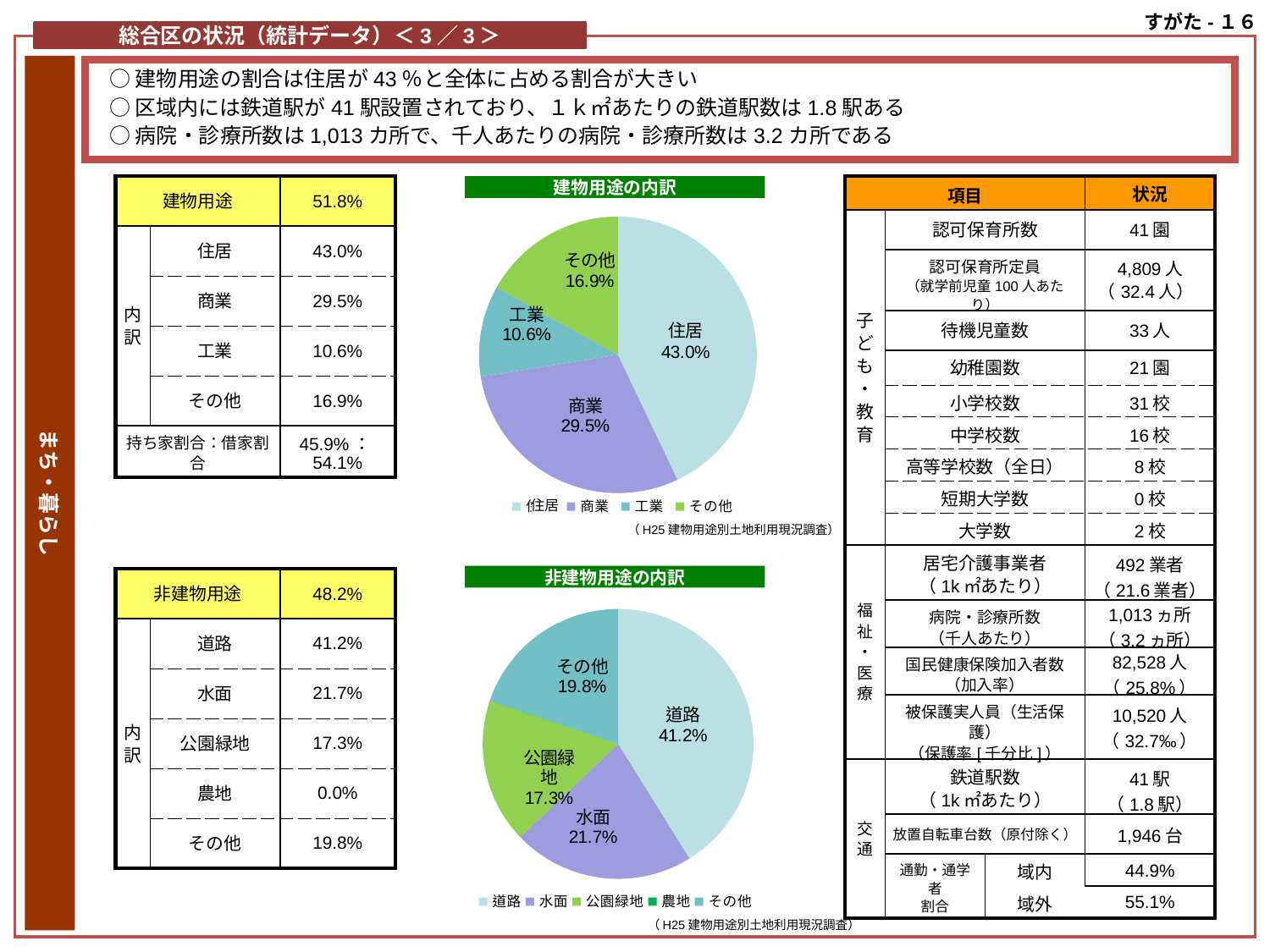

すがた-１６
総合区の状況（統計データ）＜3／3＞

まち・暮らし

○建物用途の割合は住居が43％と全体に占める割合が大きい
○区域内には鉄道駅が41駅設置されており、１ｋ㎡あたりの鉄道駅数は1.8駅ある
○病院・診療所数は1,013カ所で、千人あたりの病院・診療所数は3.2カ所である
| 建物用途 |  | 51.8% |
| --- | --- | --- |
| 内訳 | 住居 | 43.0% |
|  | 商業 | 29.5% |
|  | 工業 | 10.6% |
|  | その他 | 16.9% |
| 持ち家割合：借家割合 |  | 45.9%：54.1% |
建物用途の内訳
| 項目 |  |  | 状況 |
| --- | --- | --- | --- |
| 子ども・教育 | 認可保育所数 |  | 41園 |
|  | 認可保育所定員 （就学前児童100人あたり） |  | 4,809人 （32.4人） |
|  | 待機児童数 |  | 33人 |
|  | 幼稚園数 |  | 21園 |
|  | 小学校数 |  | 31校 |
|  | 中学校数 |  | 16校 |
|  | 高等学校数（全日） |  | 8校 |
|  | 短期大学数 |  | 0校 |
|  | 大学数 |  | 2校 |
| 福祉・医療 | 居宅介護事業者 （1k㎡あたり） |  | 492業者 （21.6業者） |
|  | 病院・診療所数 （千人あたり） |  | 1,013ヵ所 （3.2ヵ所） |
|  | 国民健康保険加入者数 （加入率） |  | 82,528人 （25.8%） |
|  | 被保護実人員（生活保護） （保護率[千分比]） |  | 10,520人 （32.7‰） |
| 交通 | 鉄道駅数 （1k㎡あたり） |  | 41駅 （1.8駅） |
|  | 放置自転車台数（原付除く） |  | 1,946台 |
|  | 通勤・通学者 割合 | 域内 | 44.9% |
|  |  | 域外 | 55.1% |

### Chart

| Category | 建物利用率 |
|---|---|
| 住宅 | 0.42950618168965926 |
| 商業 | 0.2950391260913747 |
| 工業 | 0.1063251627666099 |
| その他 | 0.16912952945237084 |
住居

（H25建物用途別土地利用現況調査）
非建物用途の内訳
| 非建物用途 |  | 48.2% |
| --- | --- | --- |
| 内訳 | 道路 | 41.2% |
|  | 水面 | 21.7% |
|  | 公園緑地 | 17.3% |
|  | 農地 | 0.0% |
|  | その他 | 19.8% |

### Chart

| Category | 非建物用途 |
|---|---|
| 道路 | 0.4117068663116245 |
| 水面 | 0.2168285807732719 |
| 公園緑地 | 0.1729215719562706 |
| 農地 | 0.0003801288695627385 |
| その他 | 0.19816285208928047 |
（H25建物用途別土地利用現況調査）